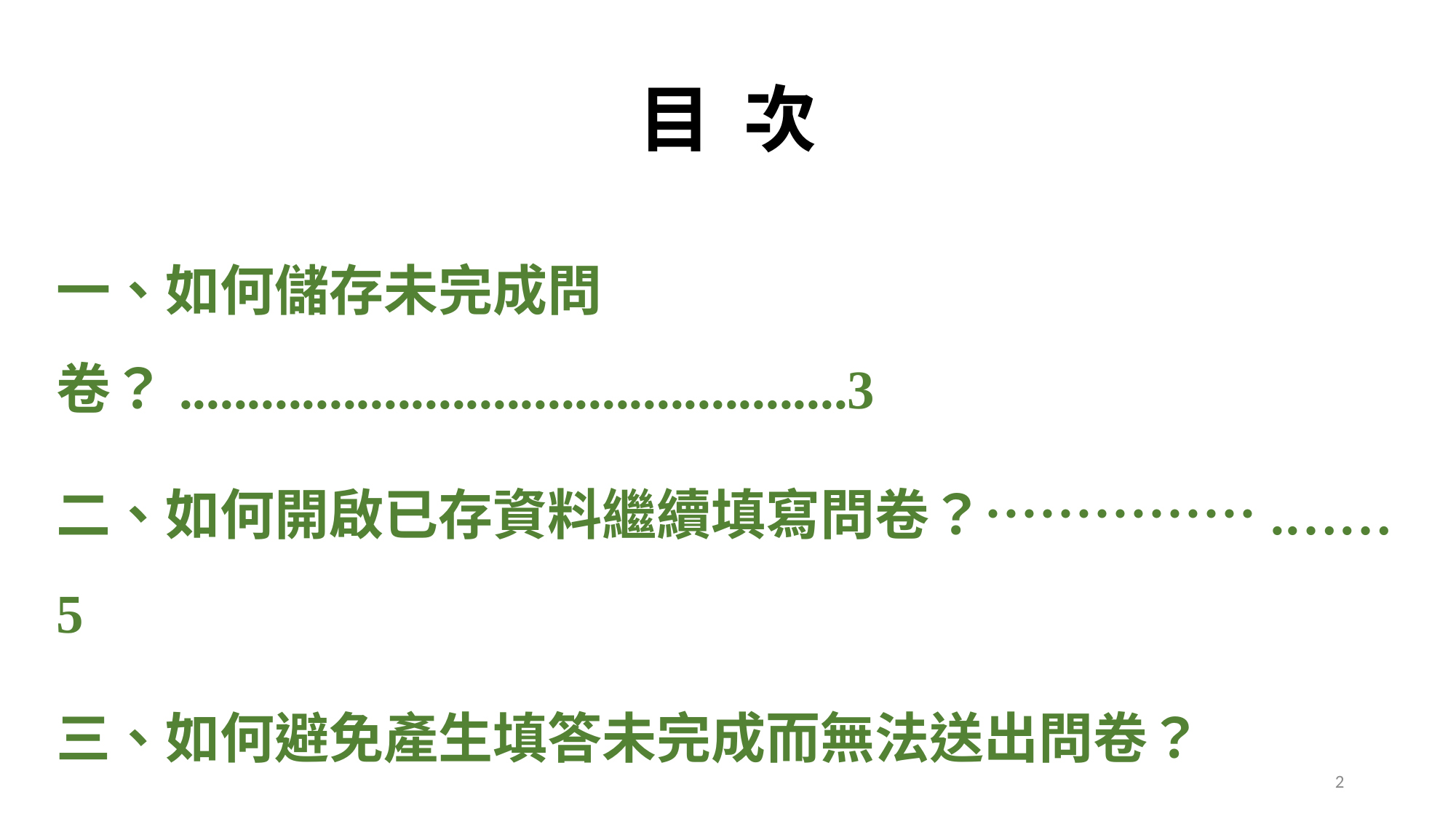

# 目  次
一、如何儲存未完成問卷？.................................................3
二、如何開啟已存資料繼續填寫問卷？…………….……5
三、如何避免產生填答未完成而無法送出問卷？……….8
四、建議事項……………………………….........………..14
2